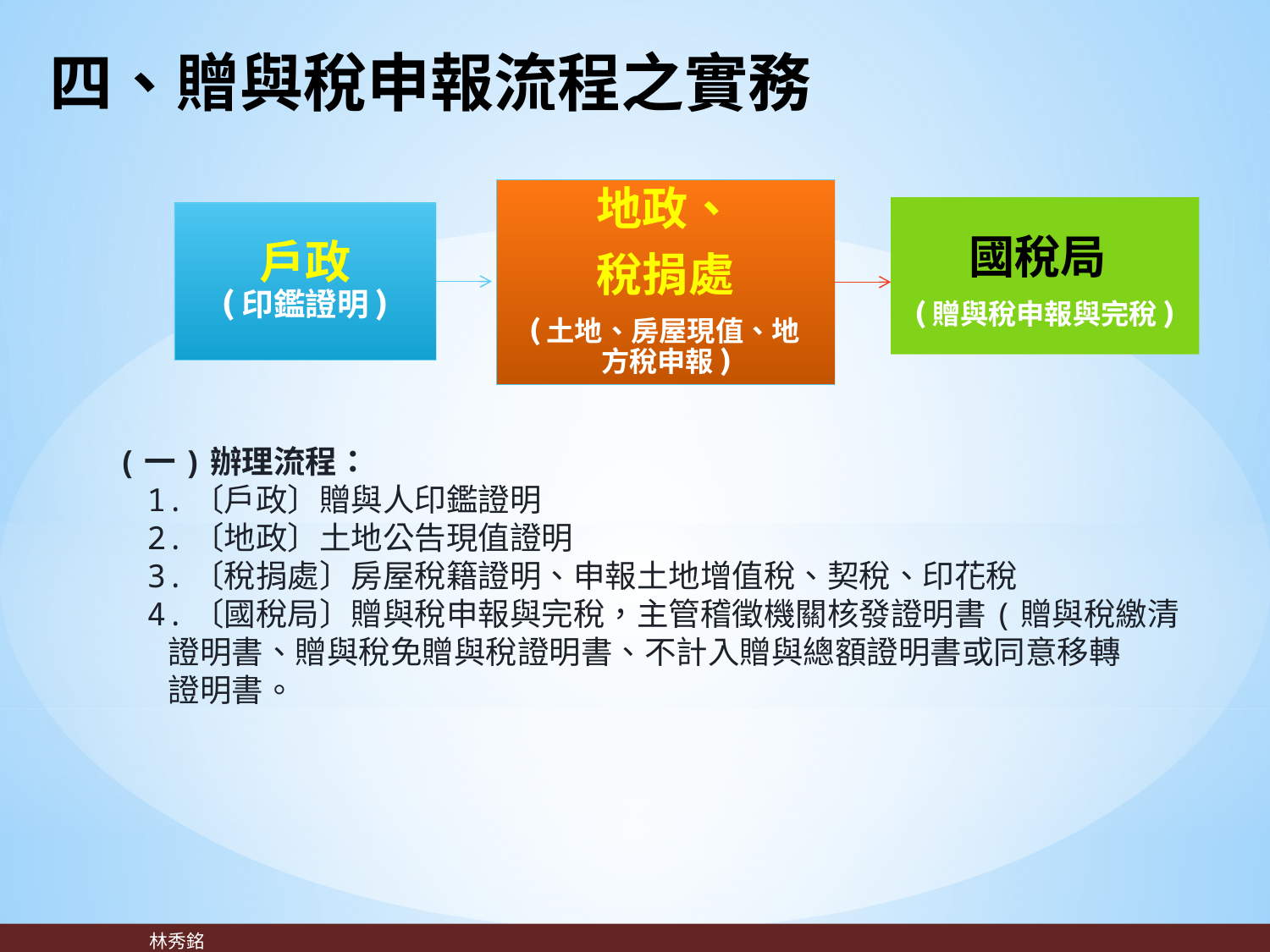

四、贈與稅申報流程之實務

地政、
稅捐處
(土地、房屋現值、地方稅申報)

    國稅局
(贈與稅申報與完稅)

戶政
(印鑑證明)

(一)辦理流程：
   1.〔戶政〕贈與人印鑑證明
   2.〔地政〕土地公告現值證明
   3.〔稅捐處〕房屋稅籍證明、申報土地增值稅、契稅、印花稅
   4.〔國稅局〕贈與稅申報與完稅，主管稽徵機關核發證明書(贈與稅繳清
      證明書、贈與稅免贈與稅證明書、不計入贈與總額證明書或同意移轉
      證明書。

59
                                 林秀銘